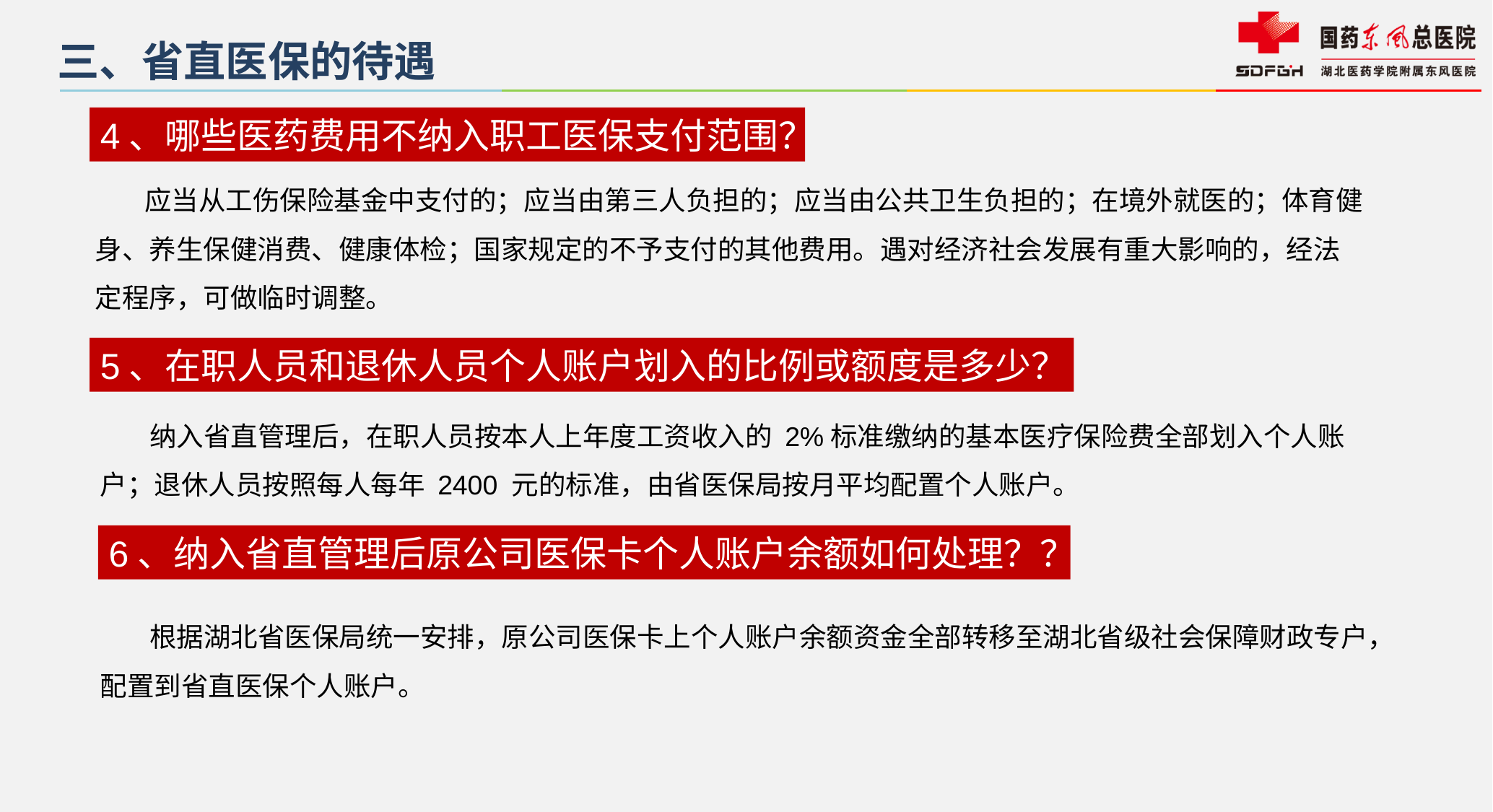

三、省直医保的待遇
4、哪些医药费用不纳入职工医保支付范围？
       应当从工伤保险基金中支付的；应当由第三人负担的；应当由公共卫生负担的；在境外就医的；体育健身、养生保健消费、健康体检；国家规定的不予支付的其他费用。遇对经济社会发展有重大影响的，经法定程序，可做临时调整。
5、在职人员和退休人员个人账户划入的比例或额度是多少？
       纳入省直管理后，在职人员按本人上年度工资收入的 2%标准缴纳的基本医疗保险费全部划入个人账户；退休人员按照每人每年 2400 元的标准，由省医保局按月平均配置个人账户。
6、纳入省直管理后原公司医保卡个人账户余额如何处理？？
       根据湖北省医保局统一安排，原公司医保卡上个人账户余额资金全部转移至湖北省级社会保障财政专户，配置到省直医保个人账户。